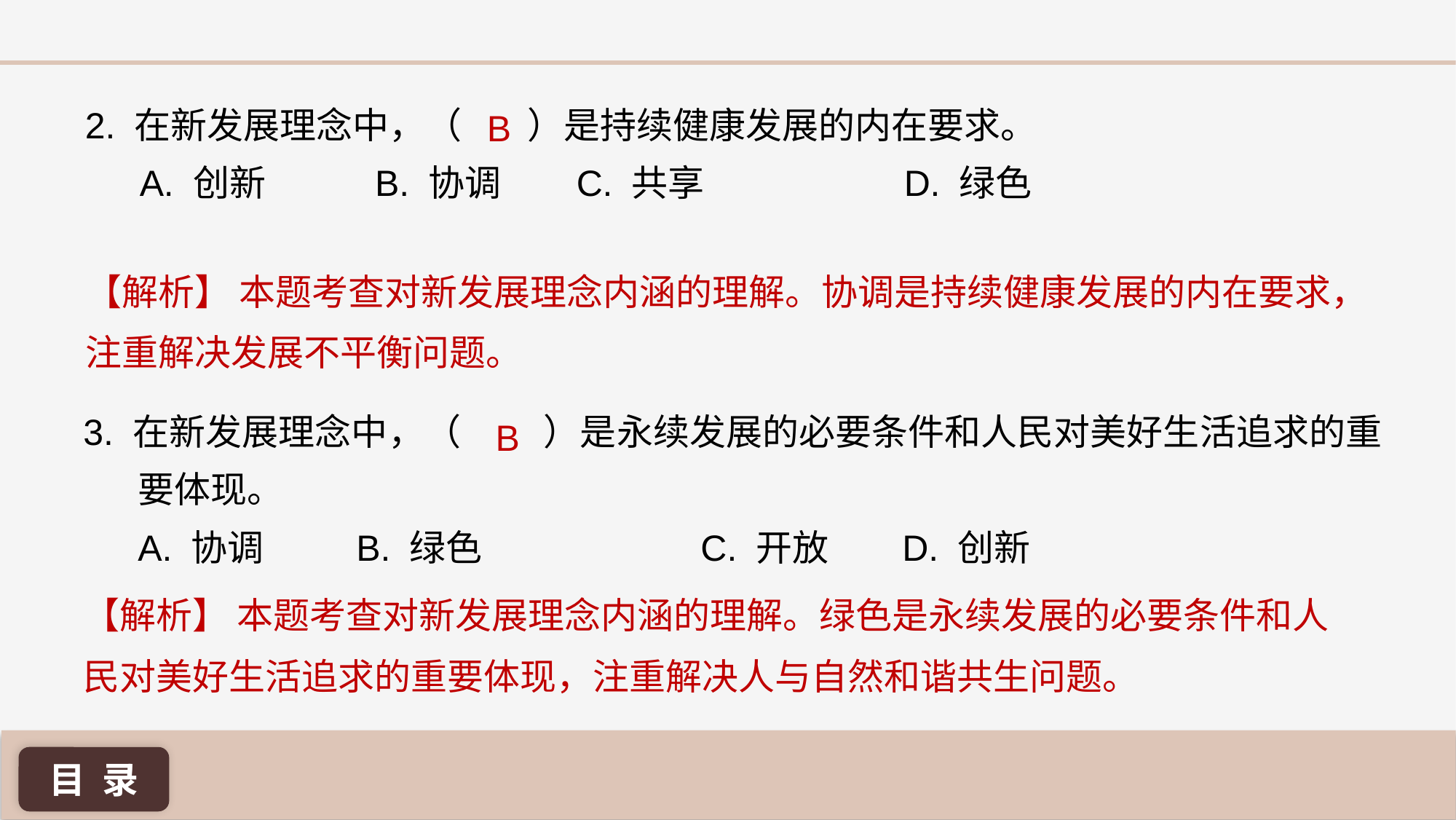

B
2. 在新发展理念中，（        ）是持续健康发展的内在要求。
A. 创新	 B. 协调 	C. 共享 		D. 绿色
【解析】 本题考查对新发展理念内涵的理解。协调是持续健康发展的内在要求，注重解决发展不平衡问题。
3. 在新发展理念中，（          ）是永续发展的必要条件和人民对美好生活追求的重要体现。
A. 协调 	B. 绿色		 C. 开放 	D. 创新
B
【解析】 本题考查对新发展理念内涵的理解。绿色是永续发展的必要条件和人民对美好生活追求的重要体现，注重解决人与自然和谐共生问题。